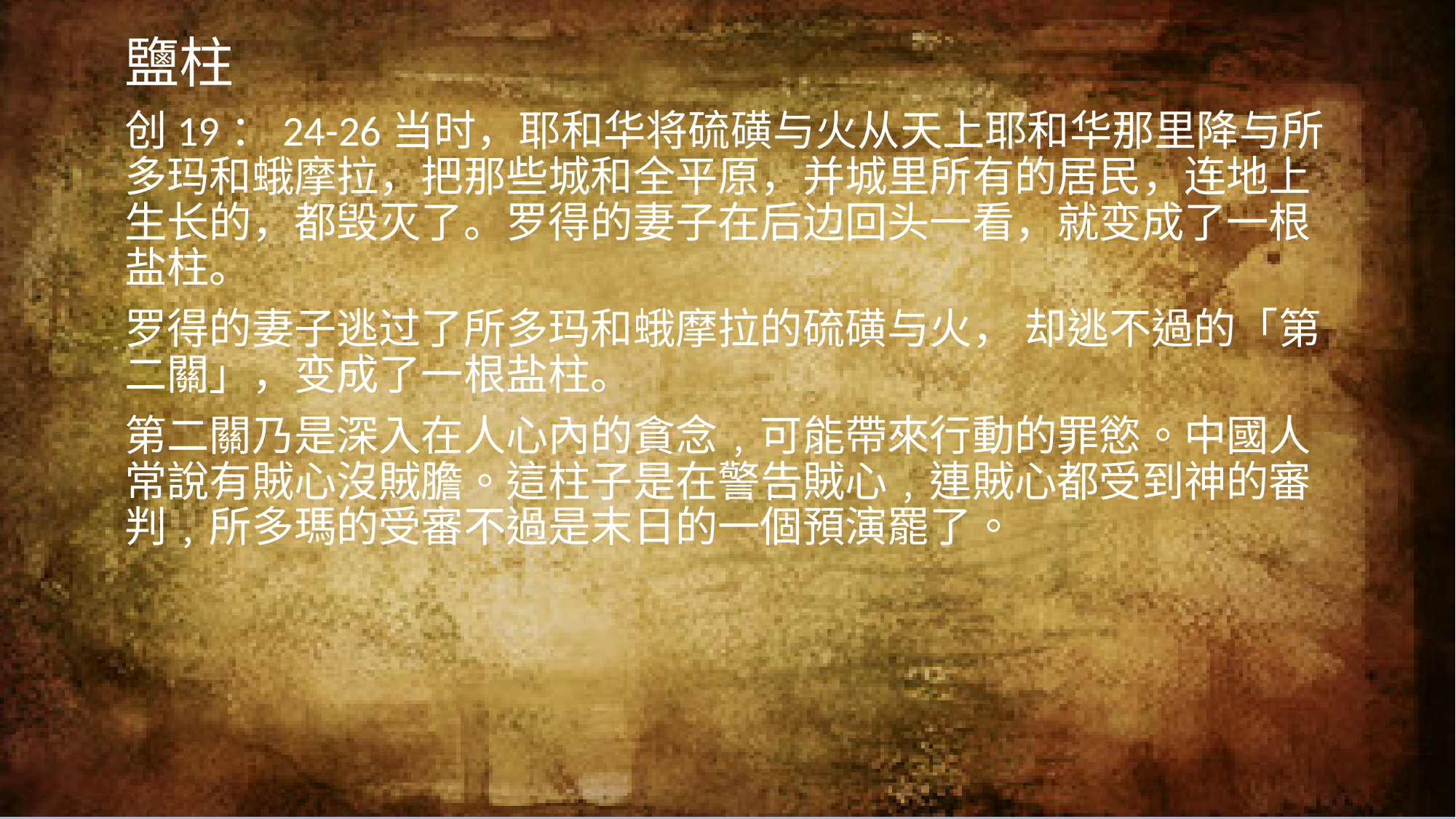

鹽柱
创19：24-26当时，耶和华将硫磺与火从天上耶和华那里降与所多玛和蛾摩拉，把那些城和全平原，并城里所有的居民，连地上生长的，都毁灭了。罗得的妻子在后边回头一看，就变成了一根盐柱。
罗得的妻子逃过了所多玛和蛾摩拉的硫磺与火， 却逃不過的「第二關」，变成了一根盐柱。
第二關乃是深入在人心內的貪念﹐可能帶來行動的罪慾。中國人常說有賊心沒賊膽。這柱子是在警告賊心﹐連賊心都受到神的審判﹐所多瑪的受審不過是末日的一個預演罷了。